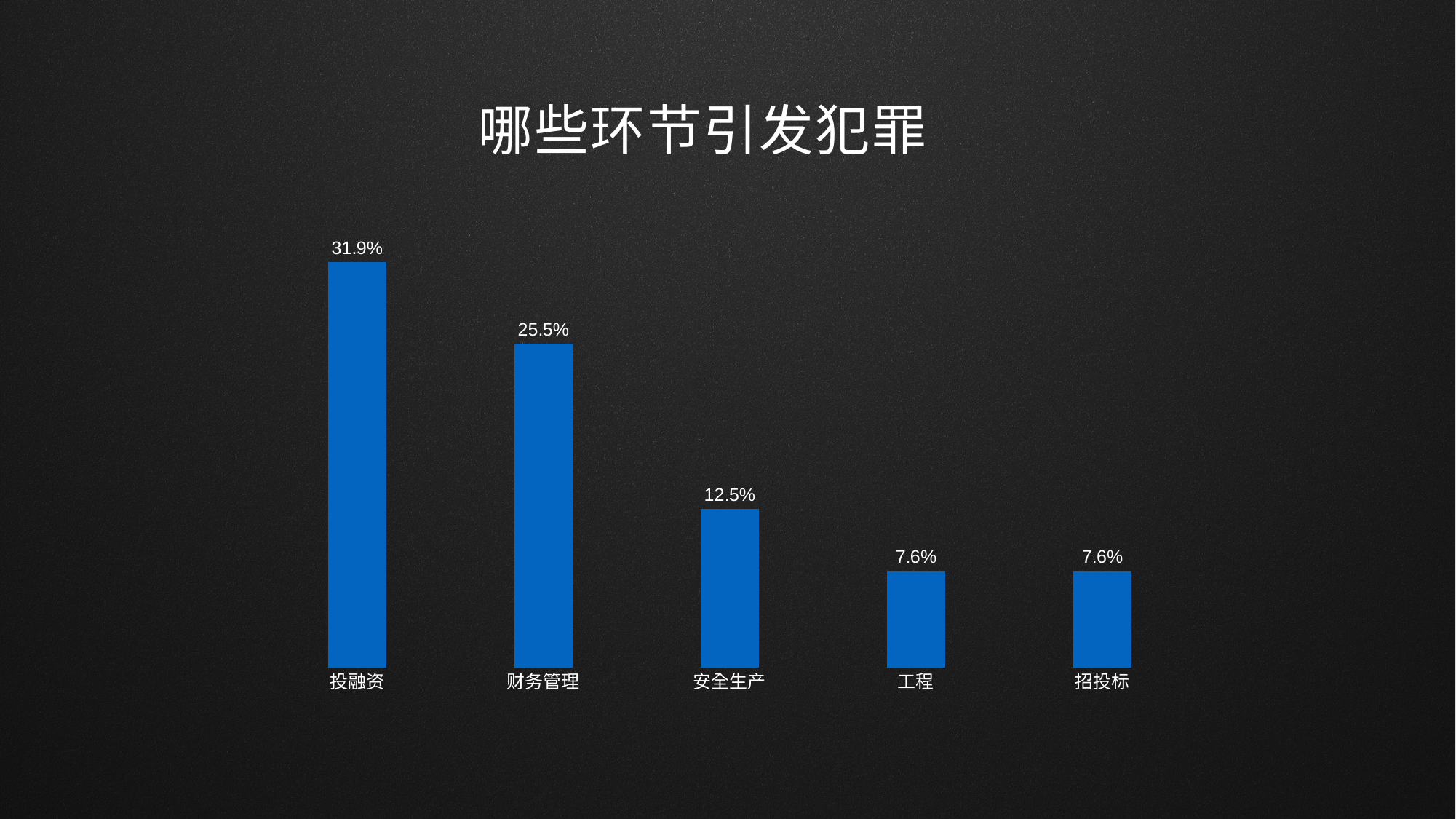

哪些环节引发犯罪

### Chart

| Category | 系列 1 |
|---|---|
| 投融资 | 0.319 |
| 财务管理 | 0.255 |
| 安全生产 | 0.125 |
| 工程 | 0.076 |
| 招投标 | 0.076 |